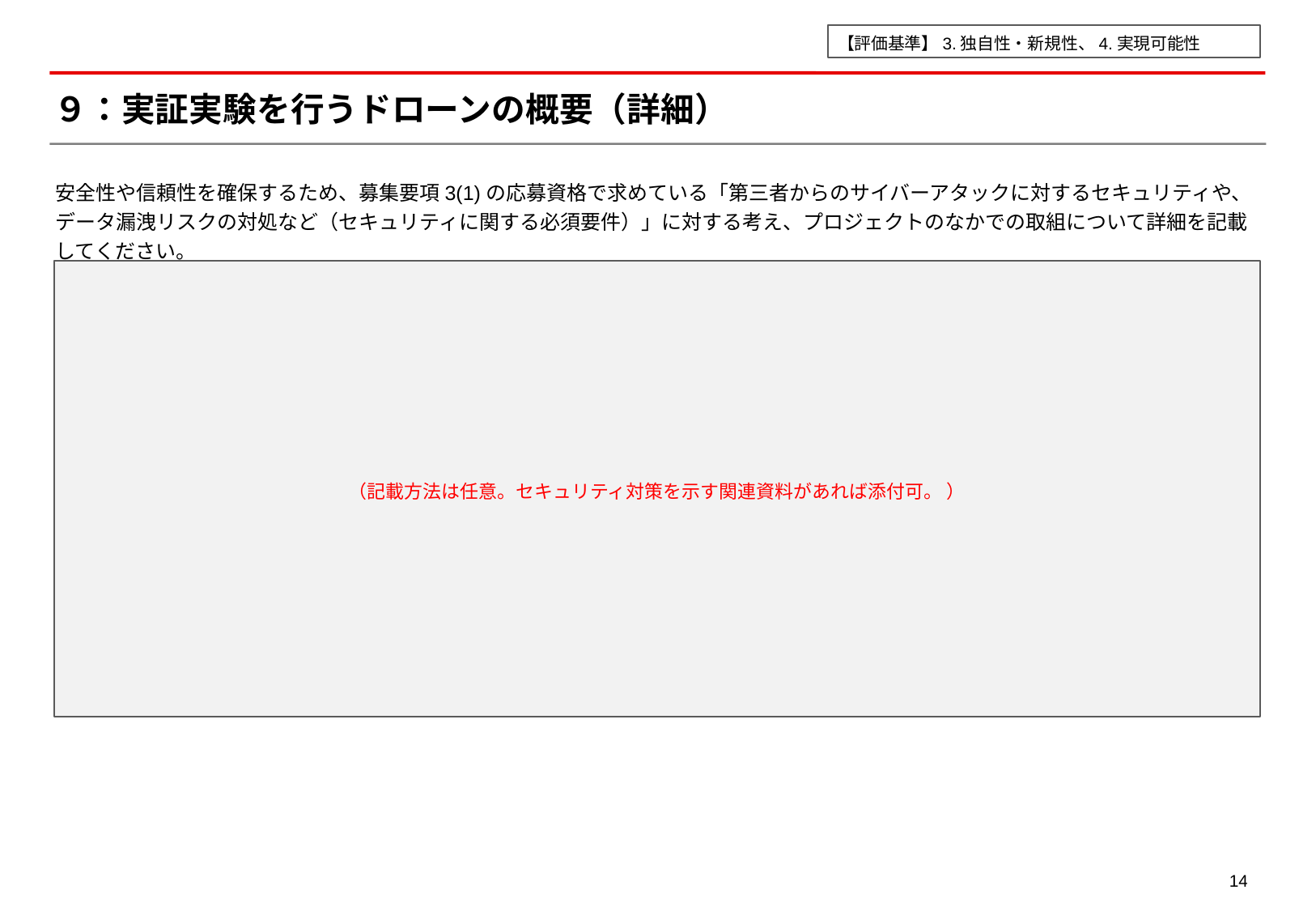

【評価基準】3.独自性・新規性、4.実現可能性
# ９：実証実験を行うドローンの概要（詳細）
安全性や信頼性を確保するため、募集要項3(1)の応募資格で求めている「第三者からのサイバーアタックに対するセキュリティや、データ漏洩リスクの対処など（セキュリティに関する必須要件）」に対する考え、プロジェクトのなかでの取組について詳細を記載してください。
（記載方法は任意。セキュリティ対策を示す関連資料があれば添付可。 ）